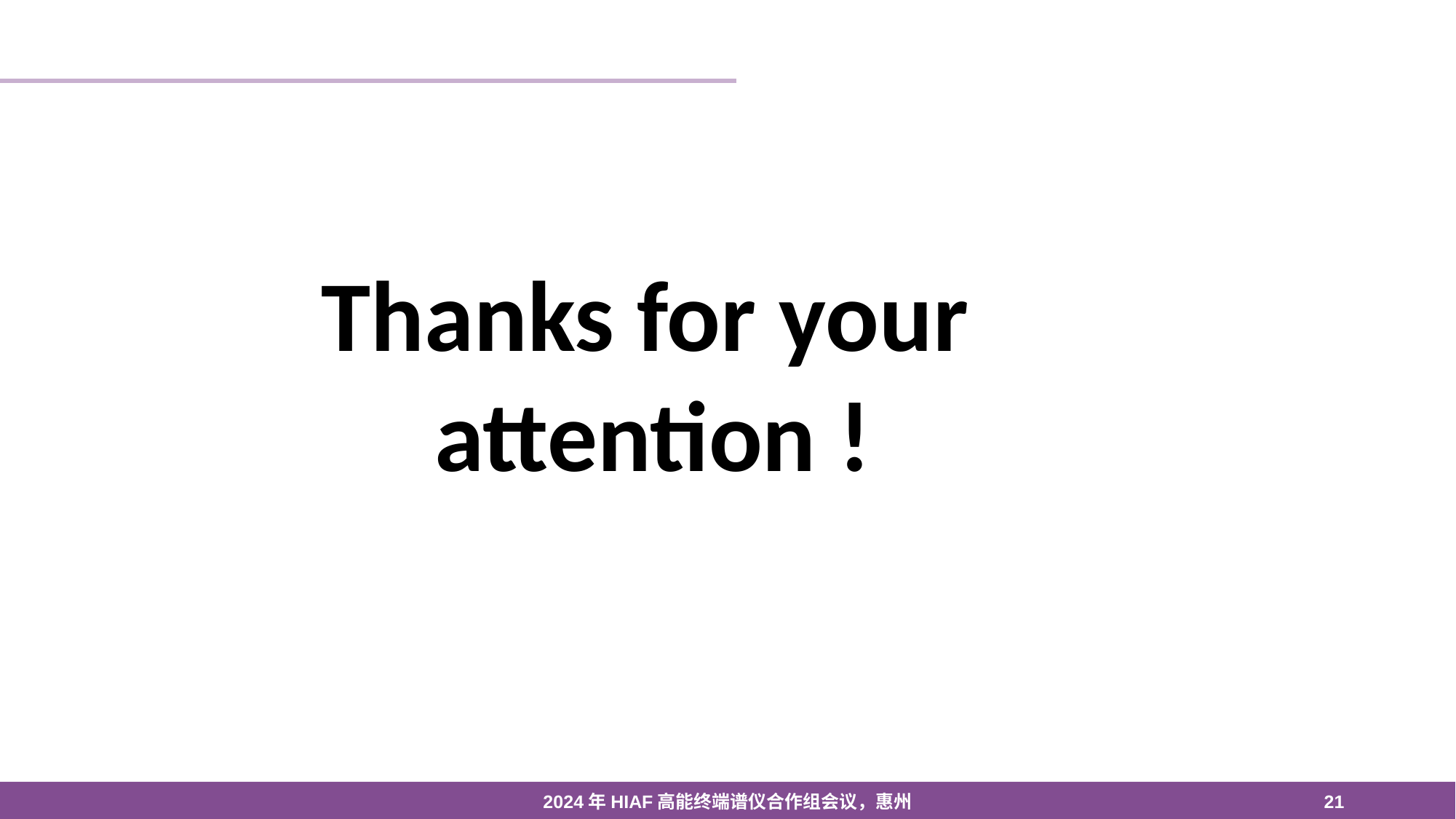

Thanks for your
     attention !
2024年HIAF高能终端谱仪合作组会议，惠州
21